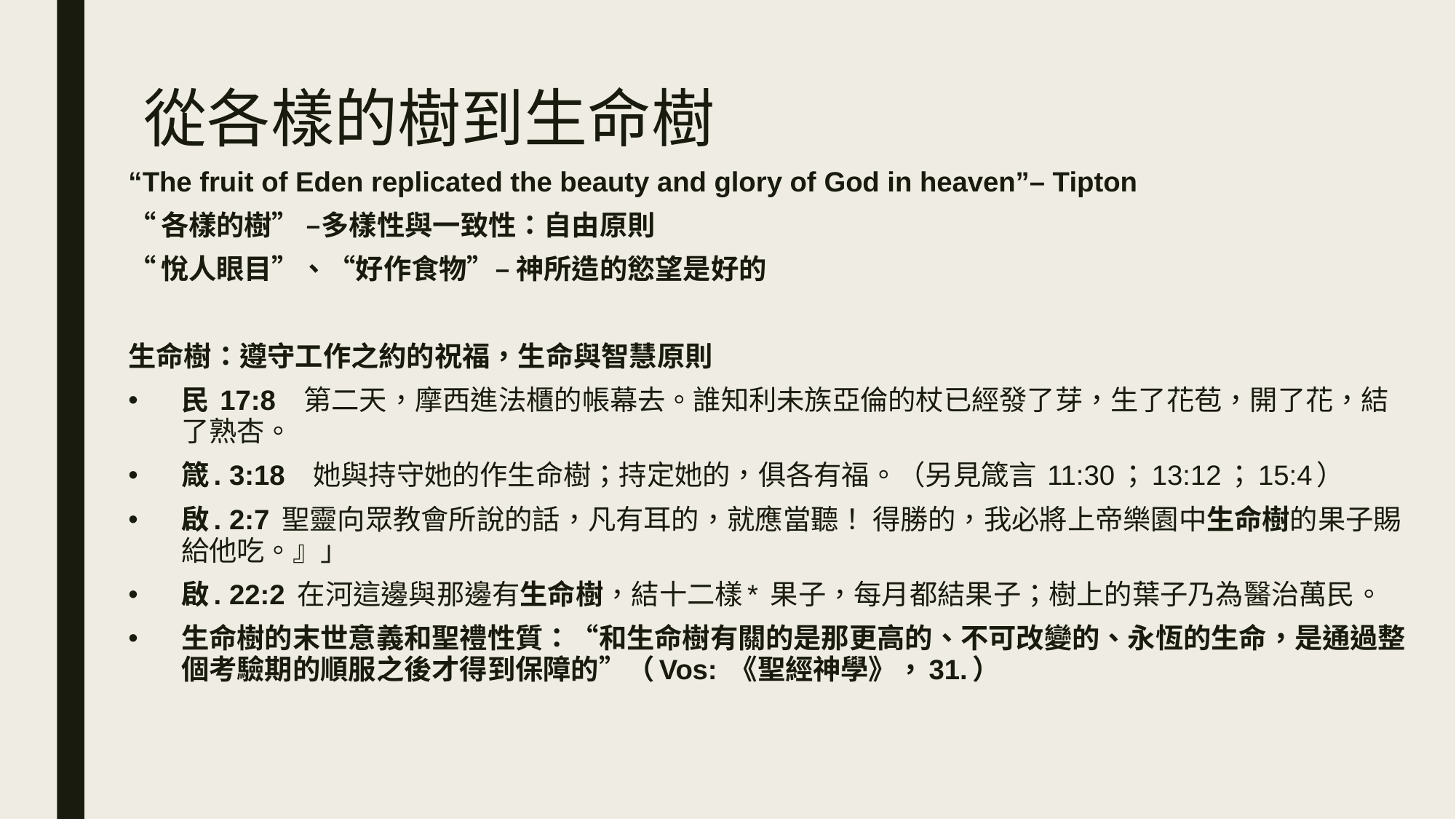

# 從各樣的樹到生命樹
“The fruit of Eden replicated the beauty and glory of God in heaven”– Tipton
“各樣的樹” –多樣性與一致性：自由原則
“悅人眼目”、“好作食物”– 神所造的慾望是好的

生命樹：遵守工作之約的祝福，生命與智慧原則
民 17:8   第二天，摩西進法櫃的帳幕去。誰知利未族亞倫的杖已經發了芽，生了花苞，開了花，結了熟杏。
箴. 3:18   她與持守她的作生命樹；持定她的，俱各有福。（另見箴言 11:30；13:12；15:4）
啟. 2:7 聖靈向眾教會所說的話，凡有耳的，就應當聽！ 得勝的，我必將上帝樂園中生命樹的果子賜給他吃。』」
啟. 22:2 在河這邊與那邊有生命樹，結十二樣* 果子，每月都結果子；樹上的葉子乃為醫治萬民。
生命樹的末世意義和聖禮性質：“和生命樹有關的是那更高的、不可改變的、永恆的生命，是通過整個考驗期的順服之後才得到保障的”（Vos: 《聖經神學》，31.）